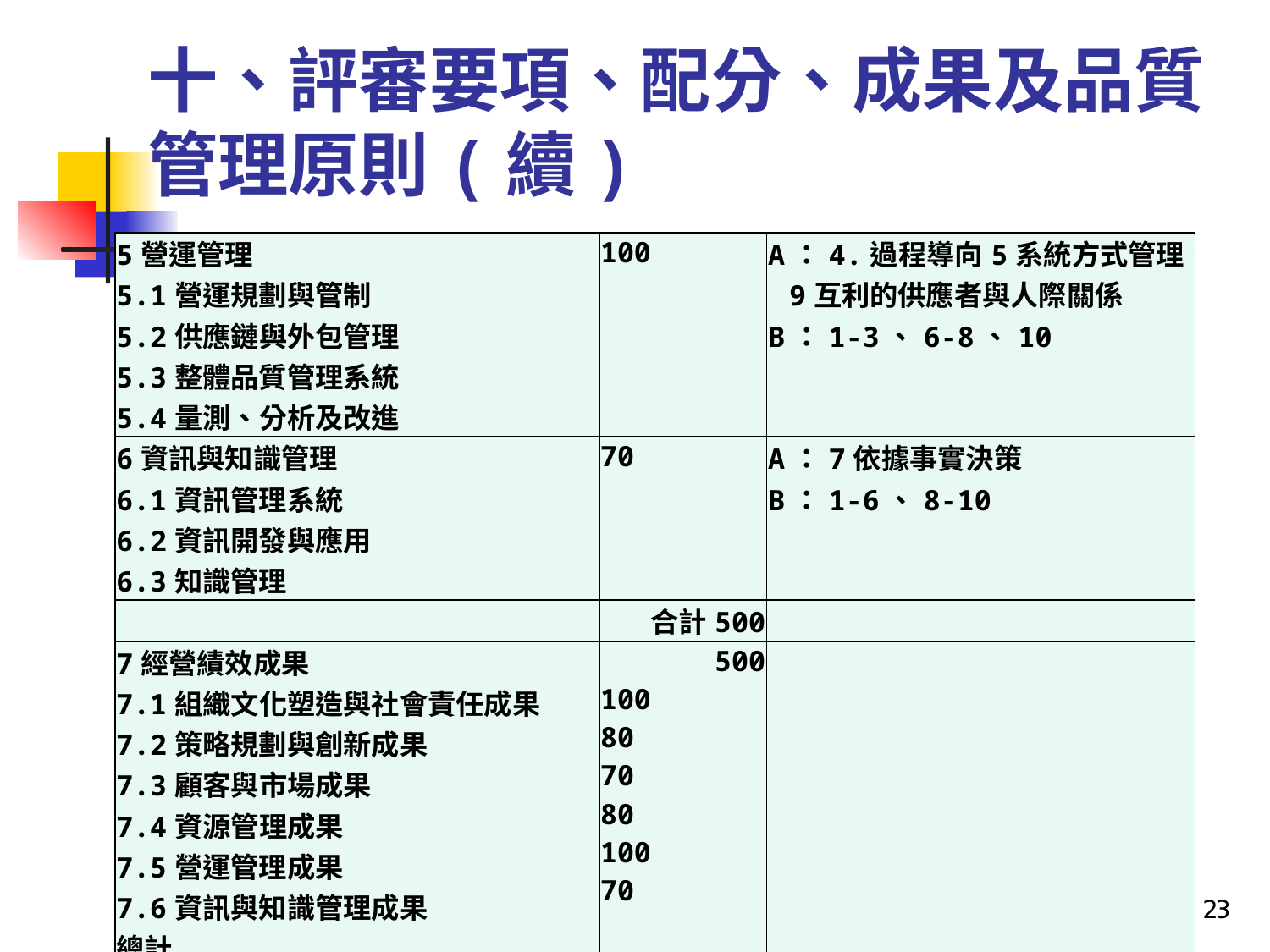

十、評審要項、配分、成果及品質管理原則(續)
| 5營運管理 5.1營運規劃與管制 5.2供應鏈與外包管理 5.3整體品質管理系統 5.4量測、分析及改進 | 100 | A：4.過程導向5系統方式管理9互利的供應者與人際關係 B：1-3、6-8、10 |
| --- | --- | --- |
| 6資訊與知識管理 6.1資訊管理系統 6.2資訊開發與應用 6.3知識管理 | 70 | A：7依據事實決策 B：1-6、8-10 |
|  | 合計500 |  |
| 7經營績效成果 7.1組織文化塑造與社會責任成果 7.2策略規劃與創新成果 7.3顧客與市場成果 7.4資源管理成果 7.5營運管理成果 7.6資訊與知識管理成果 | 500 100 80 70 80 100 70 |  |
| 總計 | 1000 |  |
| 品質管理十原則：1.前瞻性領導2.顧客為重3.尊重人性、全員許諾及學習4.過程導向5.系統方式管理6.機敏與創新 7.依據事實決策8.團隊合作、追根究底、持續改進9.互利的利害相關者與人際關係10.誠信正直與社會責任。 |  |  |
23